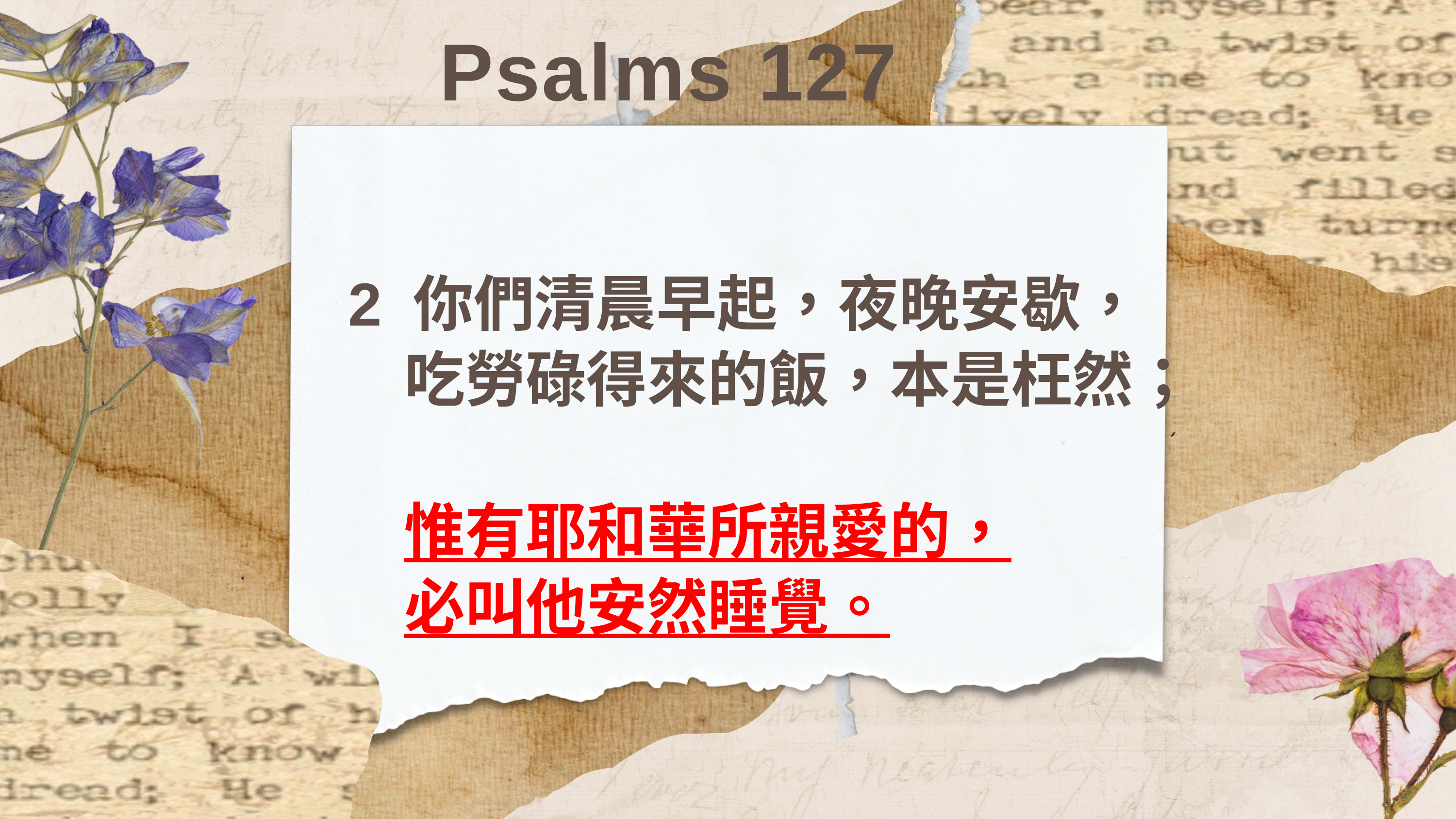

Psalms 127

2 你們清晨早起，夜晚安歇，
   吃勞碌得來的飯，本是枉然；
   惟有耶和華所親愛的，
   必叫他安然睡覺。